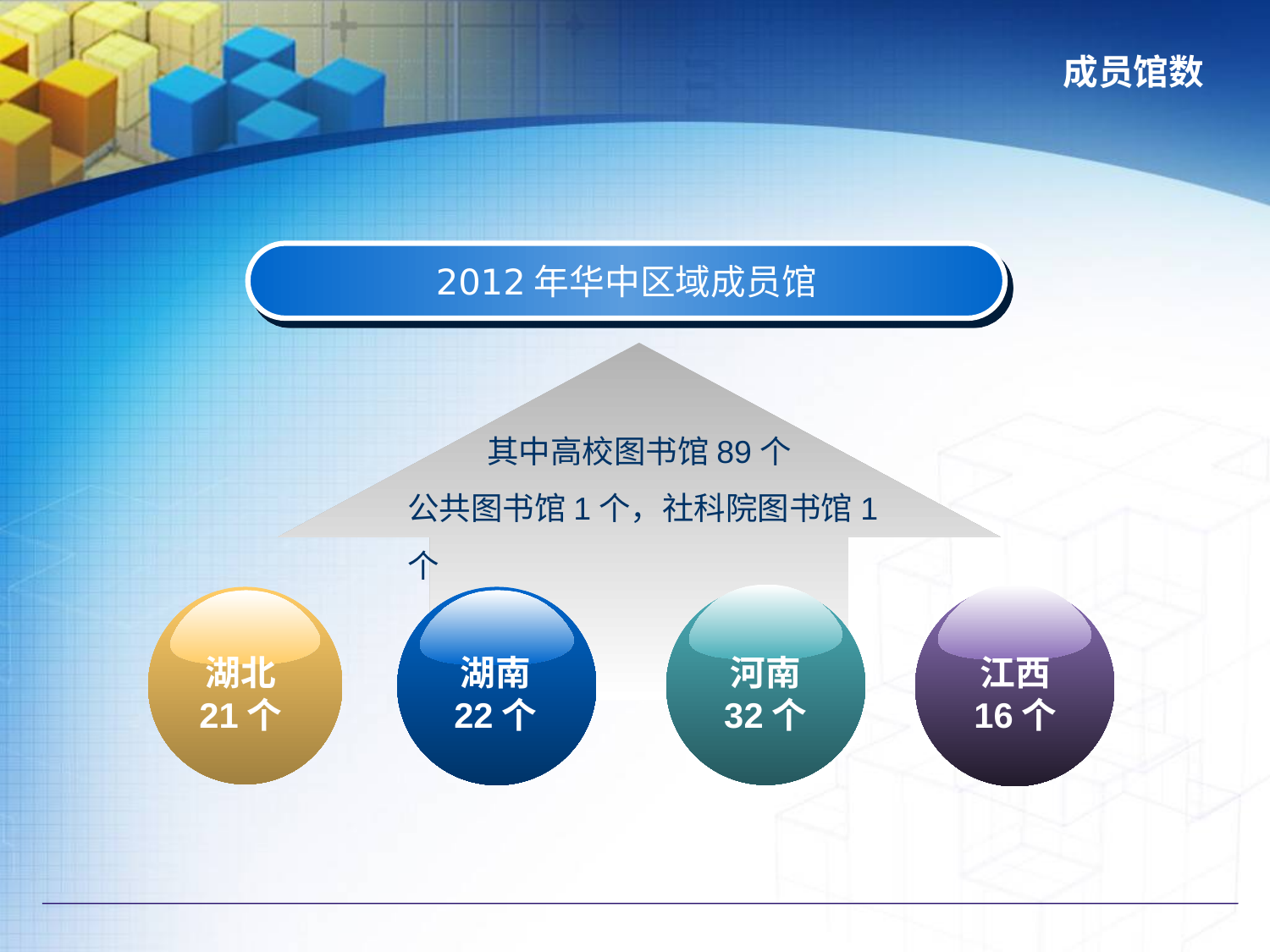

# 成员馆数
2012年华中区域成员馆

湖北
21个

          其中高校图书馆89个
公共图书馆1个，社科院图书馆1个
湖南
22个
河南
32个
江西
16个